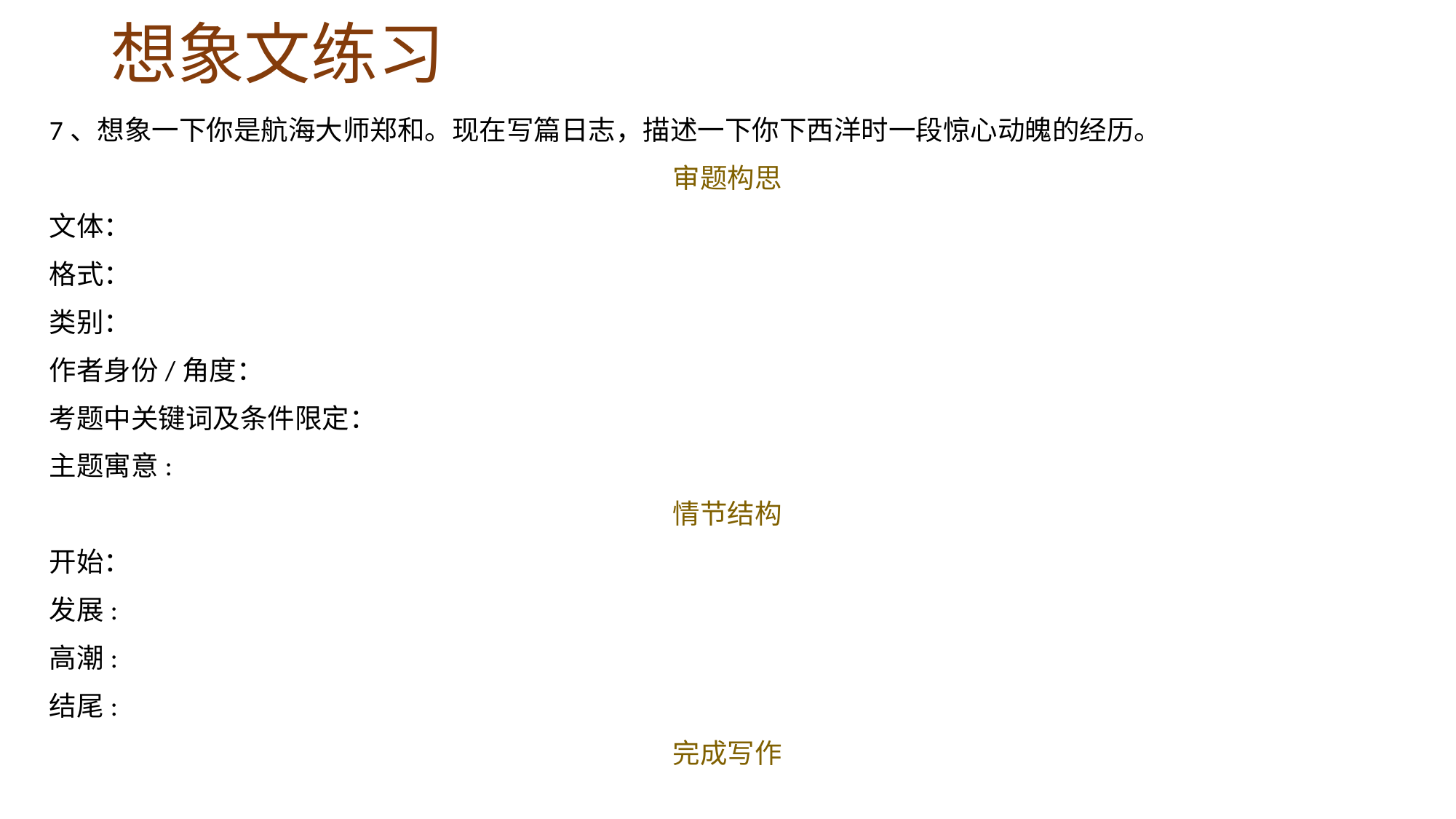

# 想象文练习
7、想象一下你是航海大师郑和。现在写篇日志，描述一下你下西洋时一段惊心动魄的经历。
审题构思
文体：
格式：
类别：
作者身份/角度：
考题中关键词及条件限定：
主题寓意:
情节结构
开始：
发展:
高潮:
结尾:
完成写作